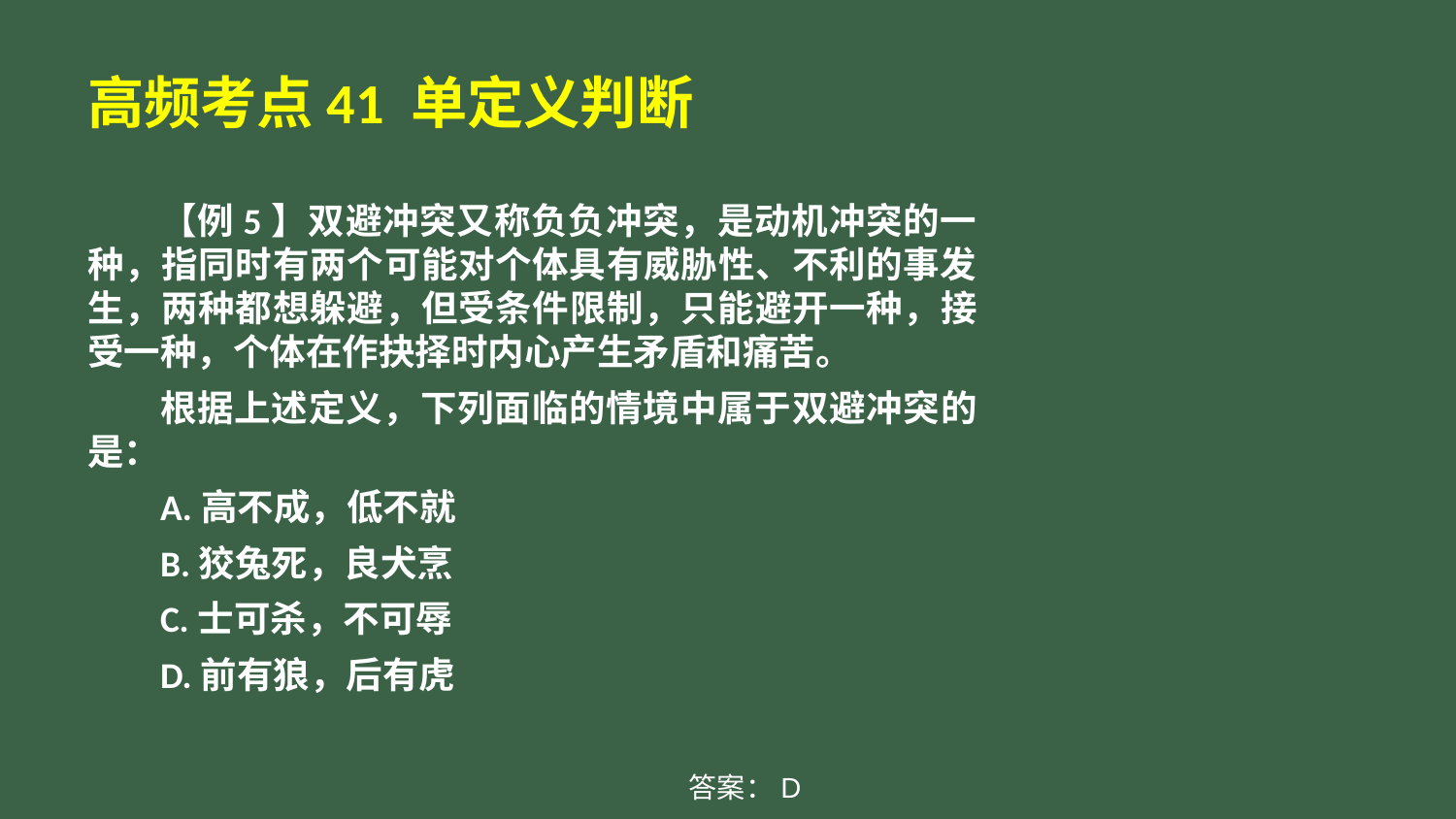

# 高频考点41 单定义判断
【例5】双避冲突又称负负冲突，是动机冲突的一种，指同时有两个可能对个体具有威胁性、不利的事发生，两种都想躲避，但受条件限制，只能避开一种，接受一种，个体在作抉择时内心产生矛盾和痛苦。
根据上述定义，下列面临的情境中属于双避冲突的是：
A.高不成，低不就
B.狡兔死，良犬烹
C.士可杀，不可辱
D.前有狼，后有虎

答案：D